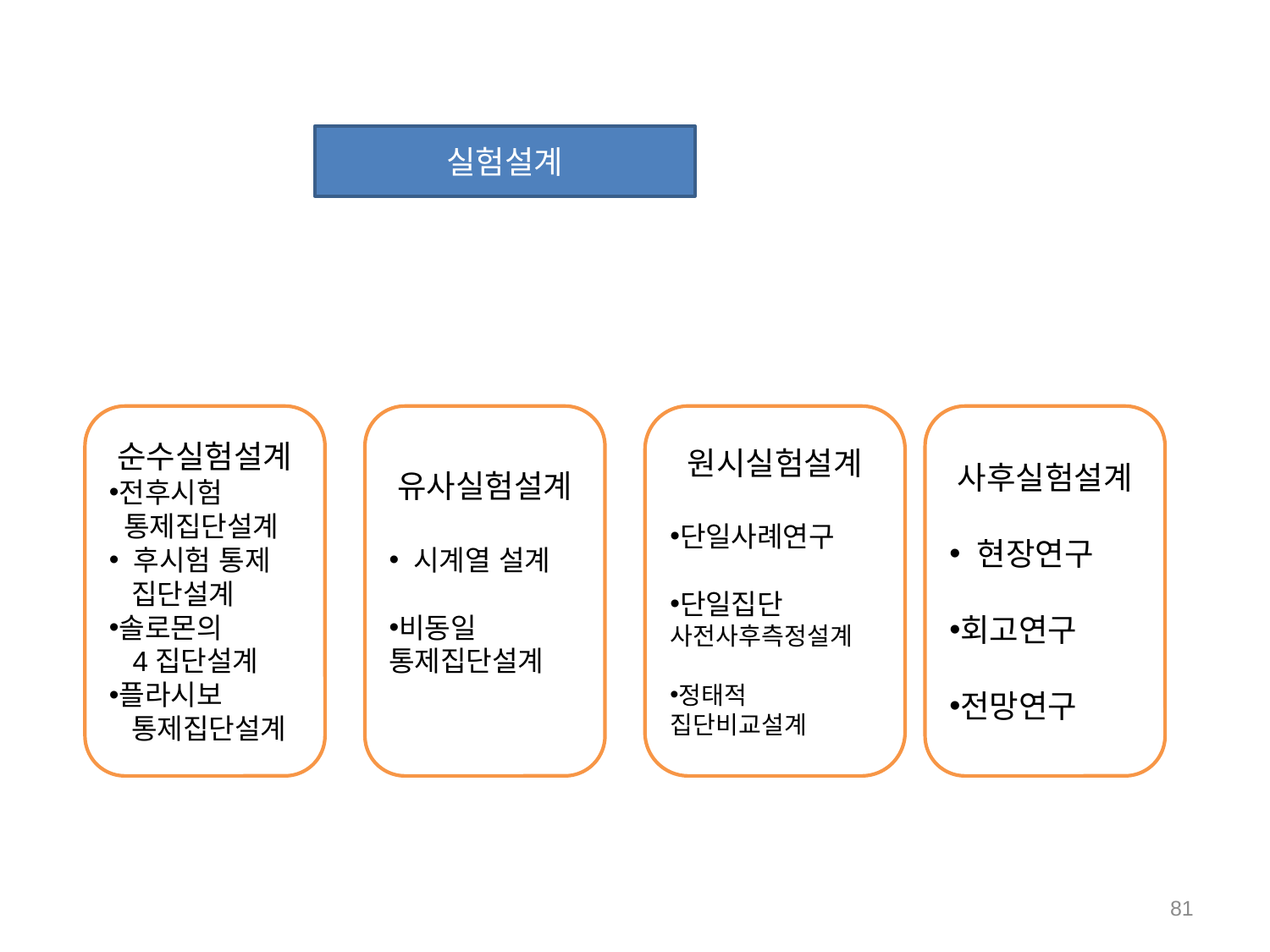

실험설계
순수실험설계
전후시험
 통제집단설계
 후시험 통제
  집단설계
솔로몬의
   4집단설계
플라시보
  통제집단설계
유사실험설계

 시계열 설계

비동일 통제집단설계

원시실험설계

단일사례연구

단일집단
사전사후측정설계

정태적 집단비교설계
사후실험설계

 현장연구

회고연구

전망연구
81